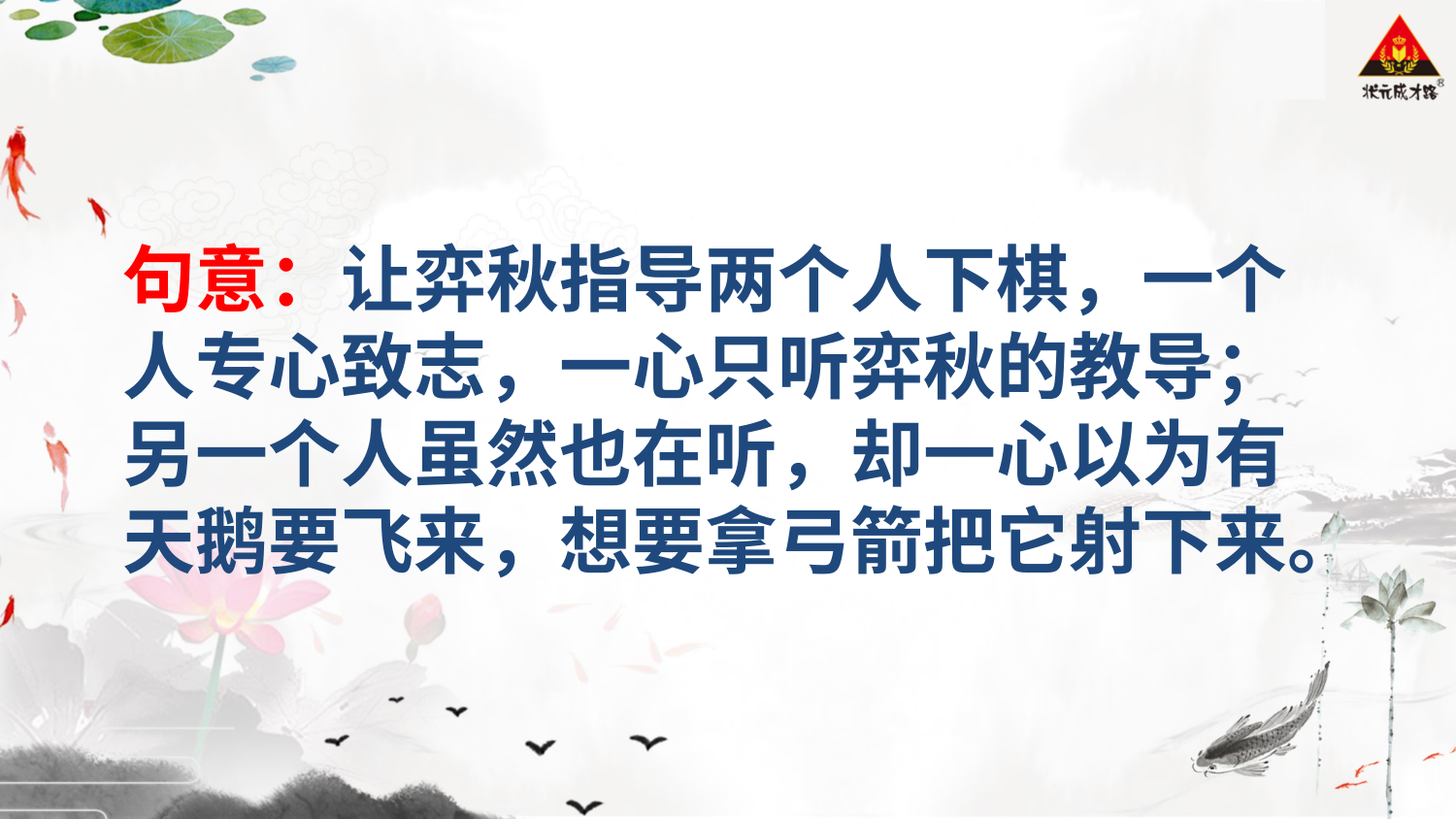

句意：让弈秋指导两个人下棋，一个人专心致志，一心只听弈秋的教导；另一个人虽然也在听，却一心以为有天鹅要飞来，想要拿弓箭把它射下来。